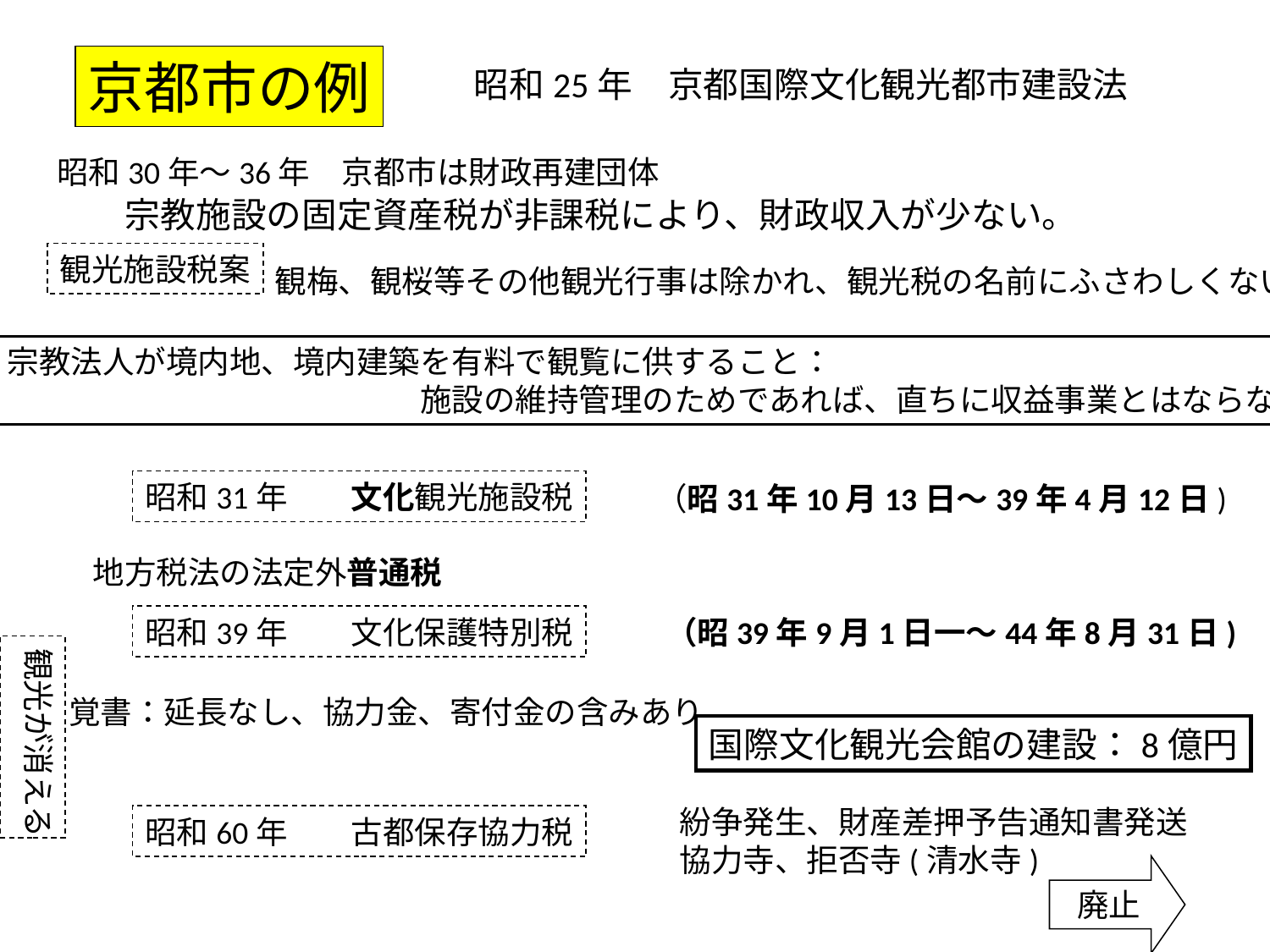

京都市の例
昭和25年　京都国際文化観光都市建設法
昭和30年～36年　京都市は財政再建団体
宗教施設の固定資産税が非課税により、財政収入が少ない。
観光施設税案
観梅、観桜等その他観光行事は除かれ、観光税の名前にふさわしくない
宗教法人が境内地、境内建築を有料で観覧に供すること：
　　　　　　　　　　　　　施設の維持管理のためであれば、直ちに収益事業とはならない
昭和31年　　文化観光施設税
（昭31年10月13日～39年4月12日)
地方税法の法定外普通税
昭和39年　　文化保護特別税
（昭39年9月1日一～44年8月31日)
観光が消える
覚書：延長なし、協力金、寄付金の含みあり
国際文化観光会館の建設：8億円
紛争発生、財産差押予告通知書発送
協力寺、拒否寺(清水寺)
昭和60年　　古都保存協力税
廃止